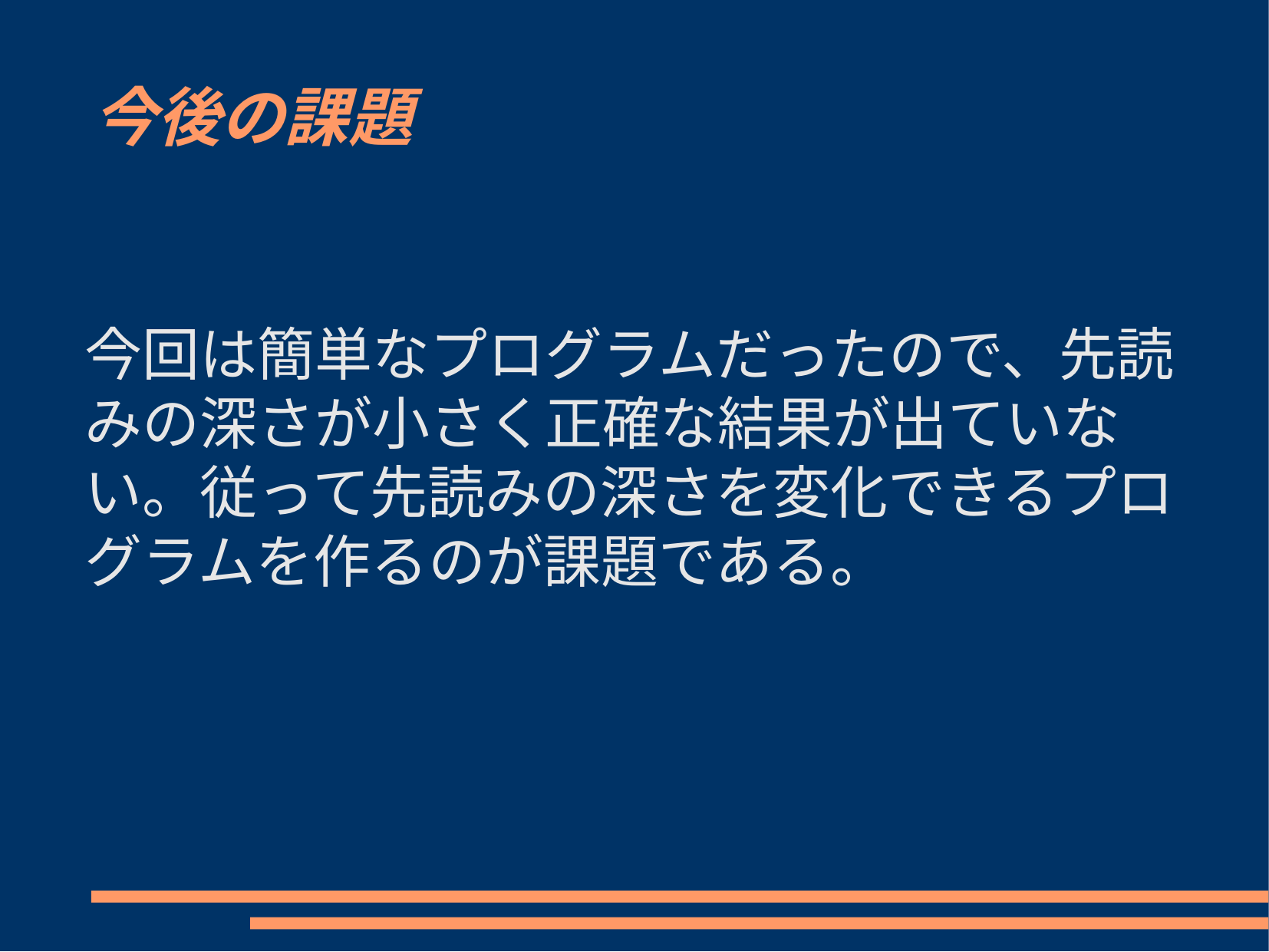

今後の課題

今回は簡単なプログラムだったので、先読みの深さが小さく正確な結果が出ていない。従って先読みの深さを変化できるプログラムを作るのが課題である。